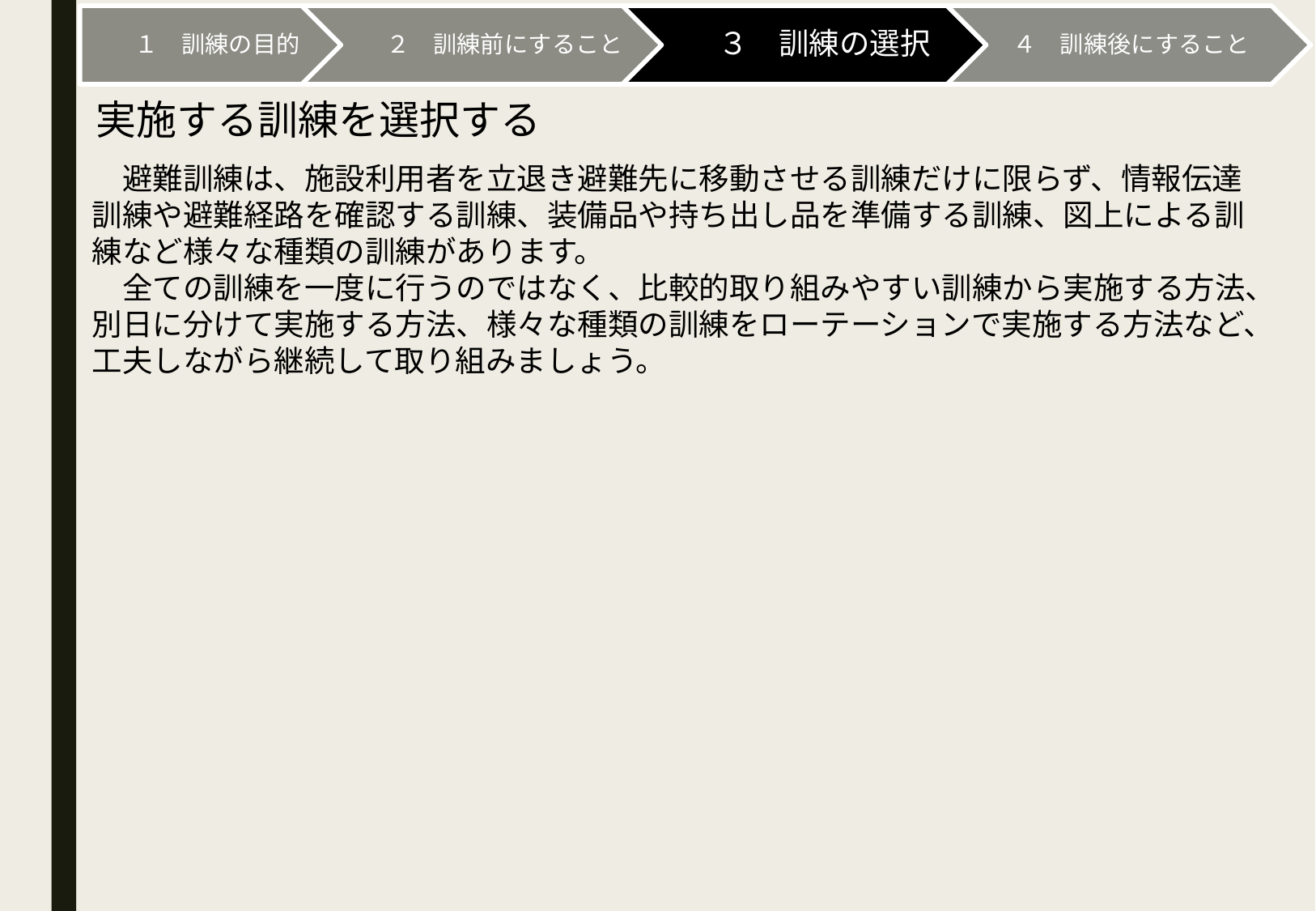

１　訓練の目的
２　訓練前にすること
３　訓練の選択
４　訓練後にすること
実施する訓練を選択する
　避難訓練は、施設利用者を立退き避難先に移動させる訓練だけに限らず、情報伝達訓練や避難経路を確認する訓練、装備品や持ち出し品を準備する訓練、図上による訓練など様々な種類の訓練があります。
　全ての訓練を一度に行うのではなく、比較的取り組みやすい訓練から実施する方法、別日に分けて実施する方法、様々な種類の訓練をローテーションで実施する方法など、工夫しながら継続して取り組みましょう。